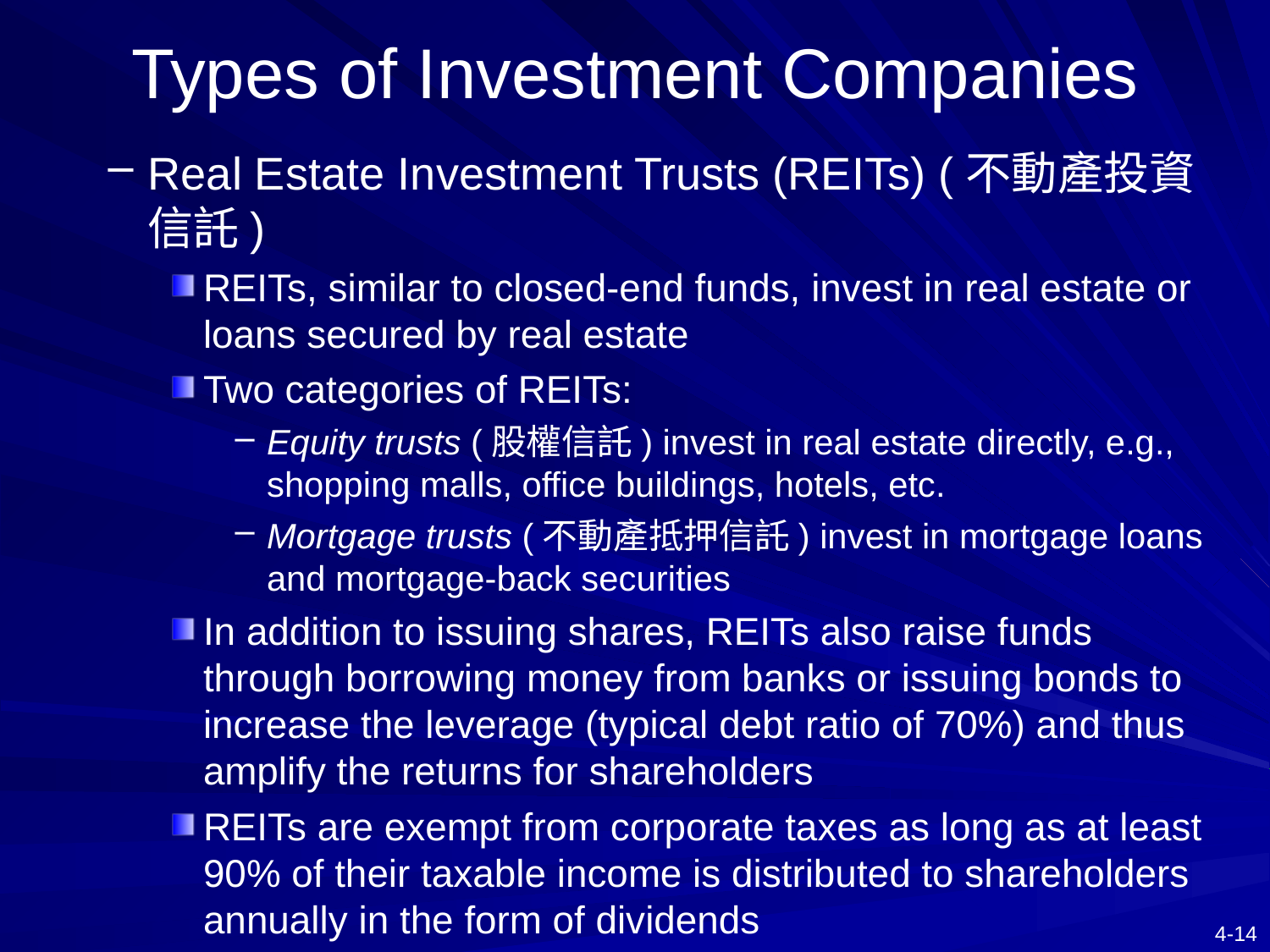

#
Types of Investment Companies
Real Estate Investment Trusts (REITs) (不動產投資信託)
REITs, similar to closed-end funds, invest in real estate or loans secured by real estate
Two categories of REITs:
Equity trusts (股權信託) invest in real estate directly, e.g., shopping malls, office buildings, hotels, etc.
Mortgage trusts (不動產抵押信託) invest in mortgage loans and mortgage-back securities
In addition to issuing shares, REITs also raise funds through borrowing money from banks or issuing bonds to increase the leverage (typical debt ratio of 70%) and thus amplify the returns for shareholders
REITs are exempt from corporate taxes as long as at least 90% of their taxable income is distributed to shareholders annually in the form of dividends